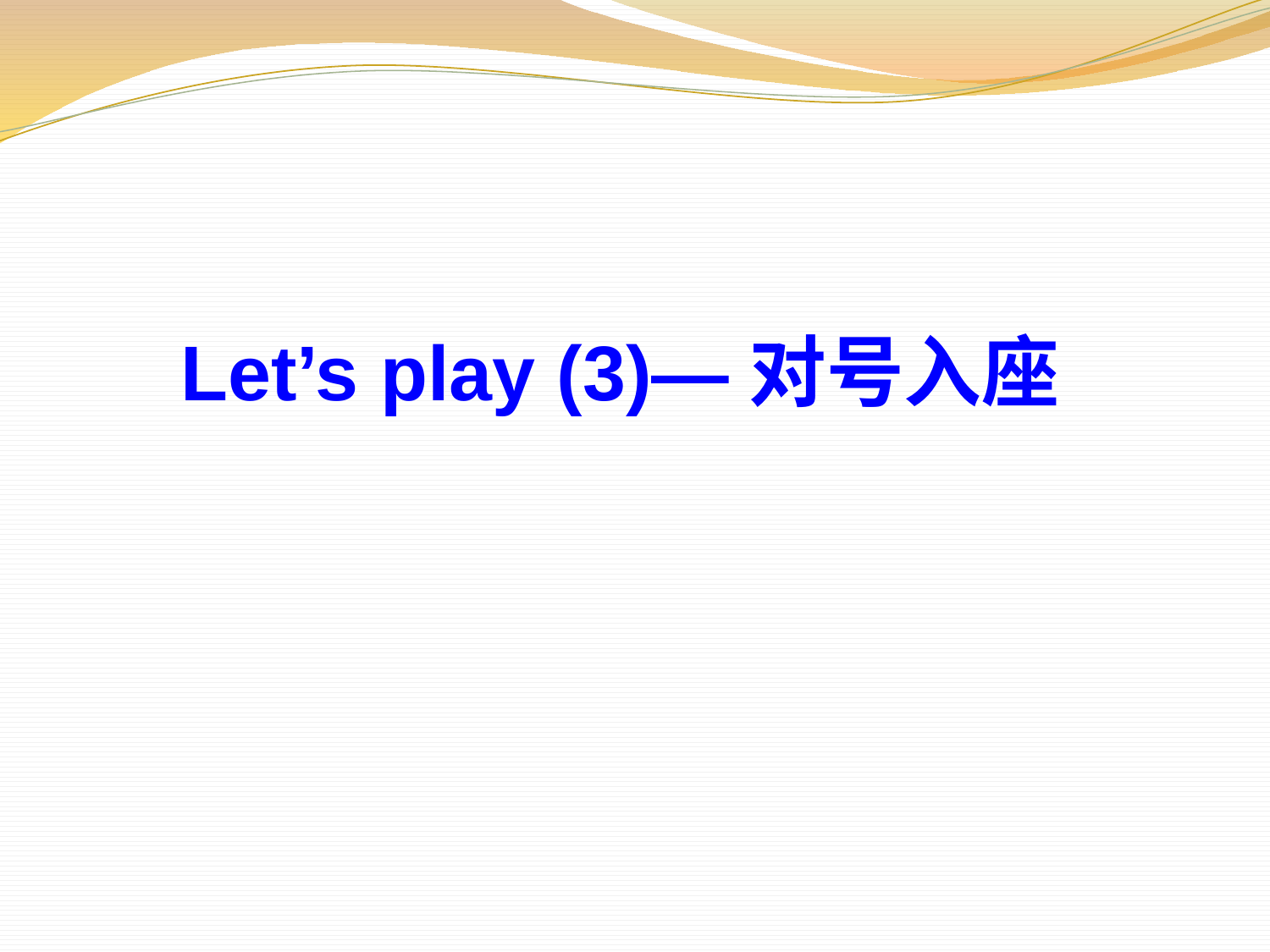

教师将Let’s learn部分的图片贴在黑板上，然后逐一描述这些图片，让学生根据自己描述的顺序，为这些图片标上序号。
Let’s play (3)—对号入座